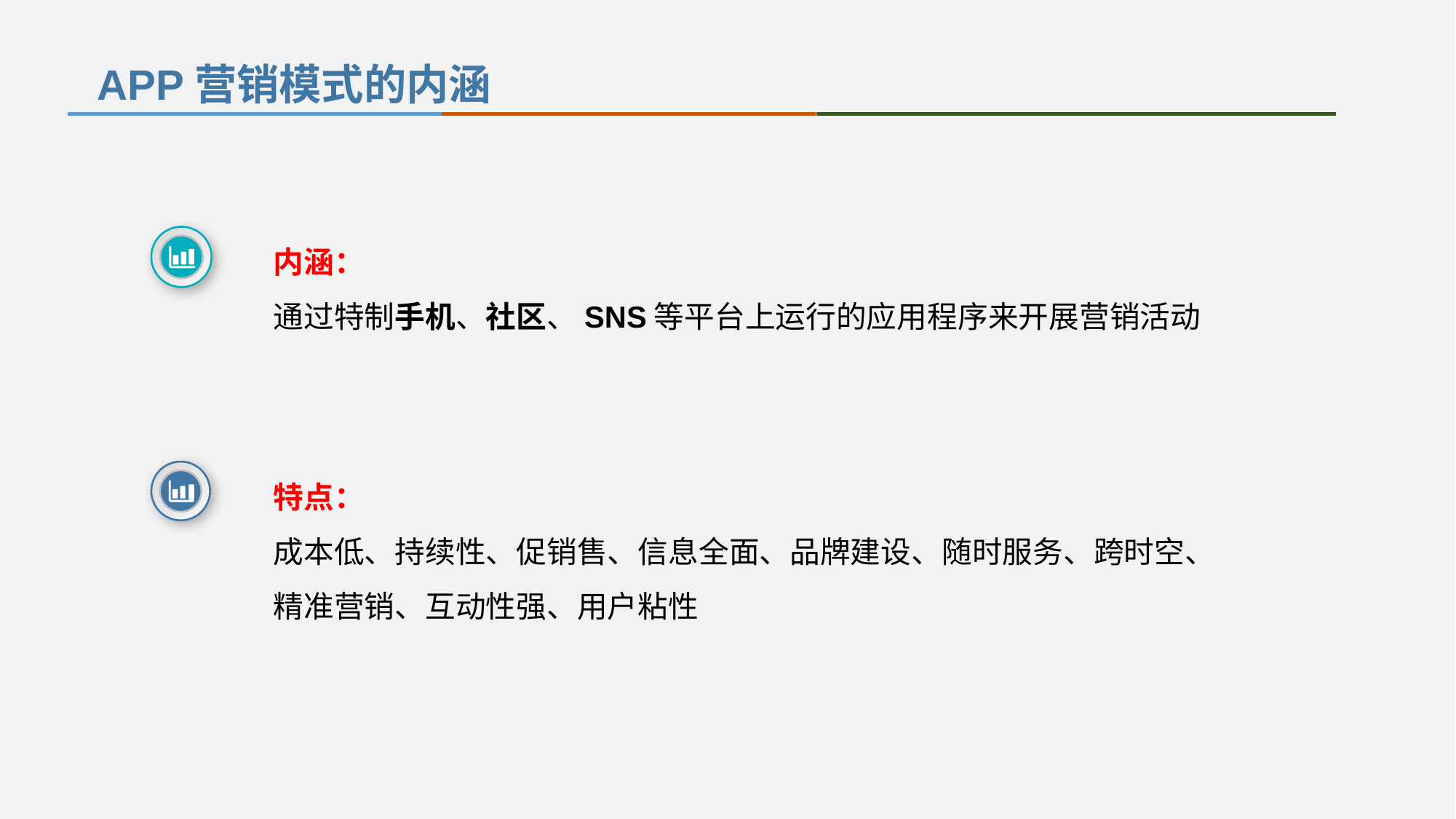

APP营销模式的内涵

内涵：
通过特制手机、社区、SNS等平台上运行的应用程序来开展营销活动

特点：
成本低、持续性、促销售、信息全面、品牌建设、随时服务、跨时空、精准营销、互动性强、用户粘性